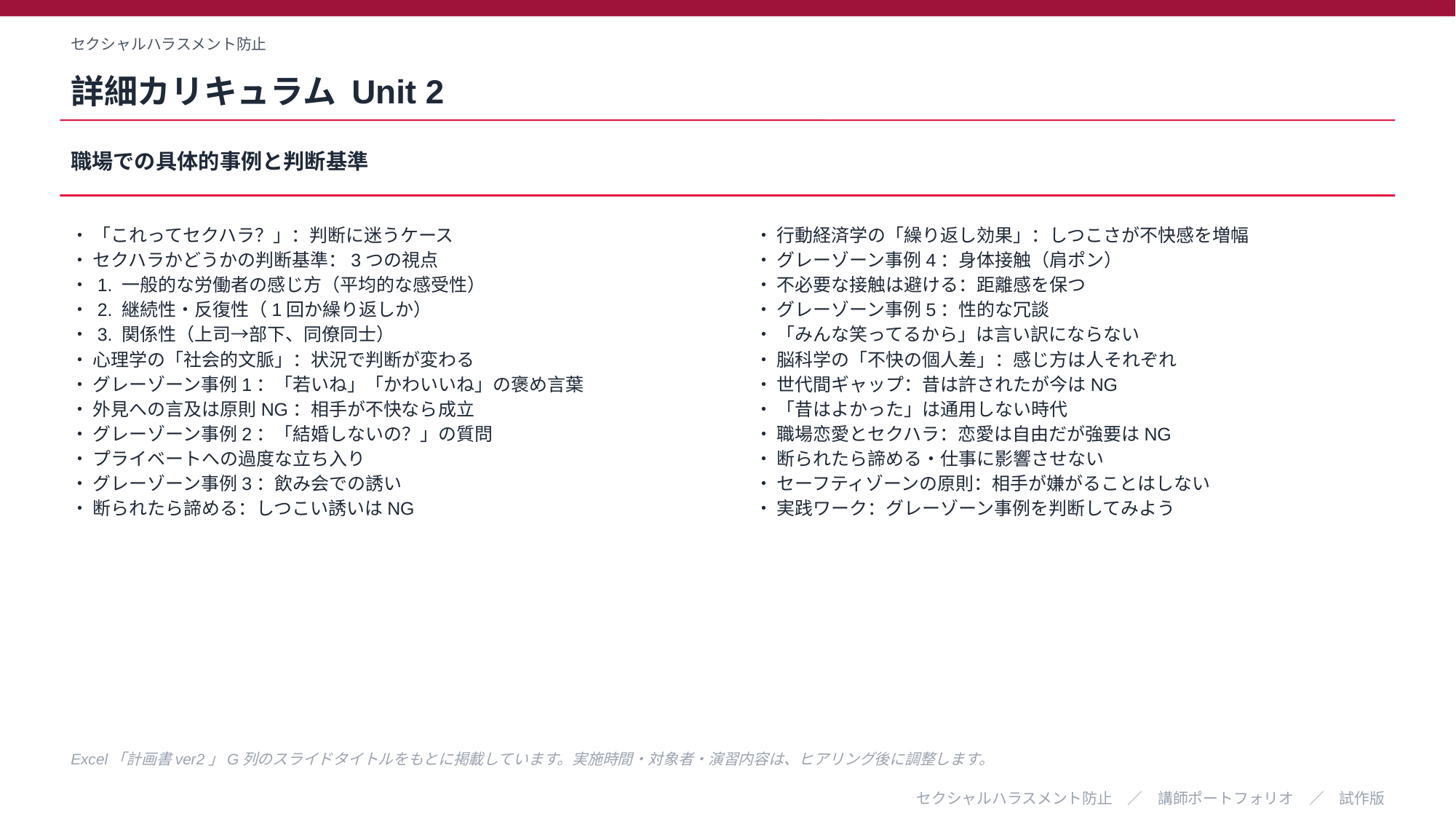

セクシャルハラスメント防止
詳細カリキュラム Unit 2

職場での具体的事例と判断基準

・ 「これってセクハラ？」：判断に迷うケース
・ セクハラかどうかの判断基準：3つの視点
・ 1. 一般的な労働者の感じ方（平均的な感受性）
・ 2. 継続性・反復性（1回か繰り返しか）
・ 3. 関係性（上司→部下、同僚同士）
・ 心理学の「社会的文脈」：状況で判断が変わる
・ グレーゾーン事例1：「若いね」「かわいいね」の褒め言葉
・ 外見への言及は原則NG：相手が不快なら成立
・ グレーゾーン事例2：「結婚しないの？」の質問
・ プライベートへの過度な立ち入り
・ グレーゾーン事例3：飲み会での誘い
・ 断られたら諦める：しつこい誘いはNG
・ 行動経済学の「繰り返し効果」：しつこさが不快感を増幅
・ グレーゾーン事例4：身体接触（肩ポン）
・ 不必要な接触は避ける：距離感を保つ
・ グレーゾーン事例5：性的な冗談
・ 「みんな笑ってるから」は言い訳にならない
・ 脳科学の「不快の個人差」：感じ方は人それぞれ
・ 世代間ギャップ：昔は許されたが今はNG
・ 「昔はよかった」は通用しない時代
・ 職場恋愛とセクハラ：恋愛は自由だが強要はNG
・ 断られたら諦める・仕事に影響させない
・ セーフティゾーンの原則：相手が嫌がることはしない
・ 実践ワーク：グレーゾーン事例を判断してみよう
Excel「計画書ver2」G列のスライドタイトルをもとに掲載しています。実施時間・対象者・演習内容は、ヒアリング後に調整します。
セクシャルハラスメント防止　／　講師ポートフォリオ　／　試作版